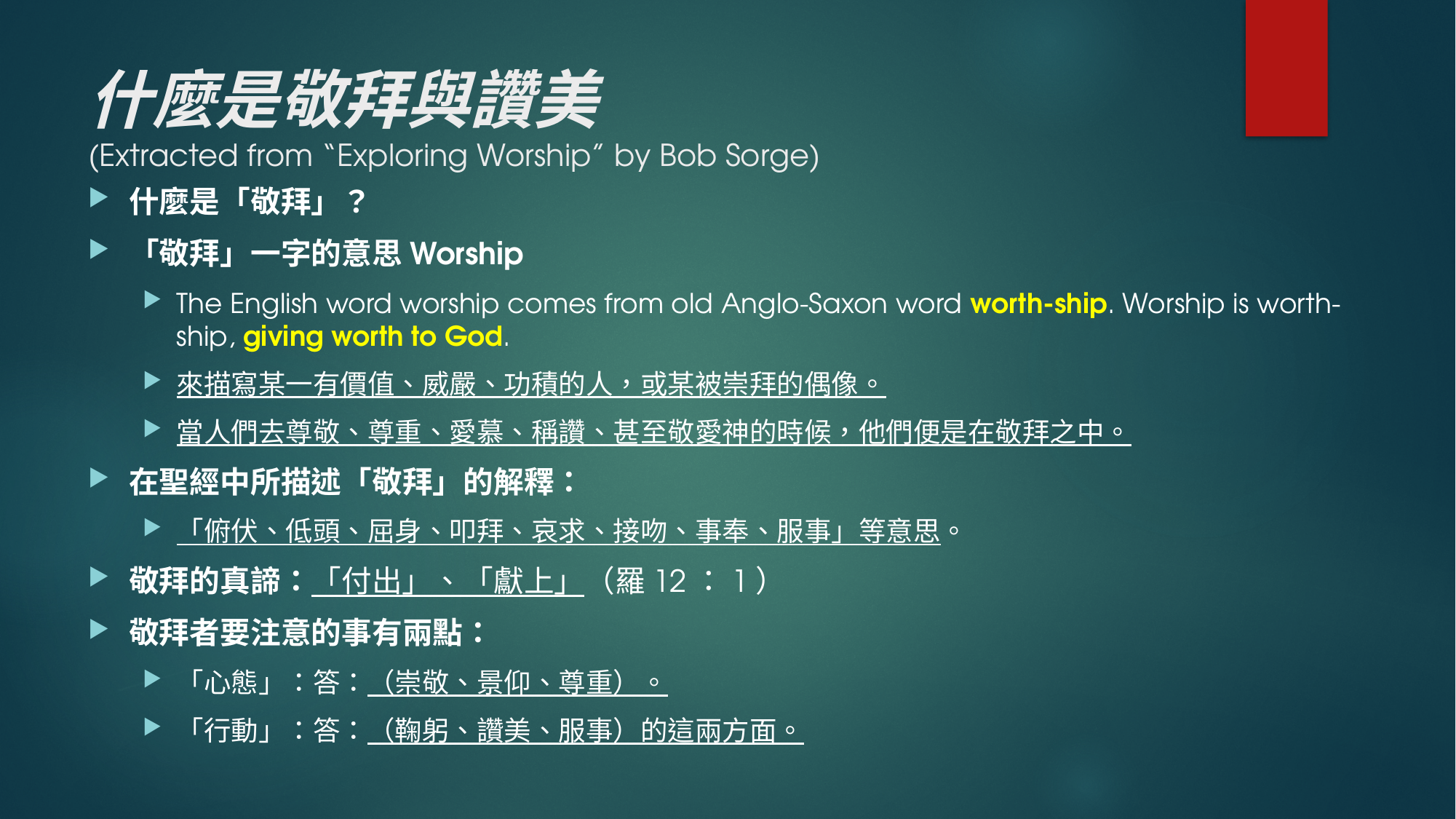

# 什麼是敬拜與讚美 (Extracted from “Exploring Worship” by Bob Sorge)
什麼是「敬拜」？
「敬拜」一字的意思Worship
The English word worship comes from old Anglo-Saxon word worth-ship. Worship is worth-ship, giving worth to God.
來描寫某一有價值、威嚴、功積的人，或某被崇拜的偶像。
當人們去尊敬、尊重、愛慕、稱讚、甚至敬愛神的時候，他們便是在敬拜之中。
在聖經中所描述「敬拜」的解釋：
「俯伏、低頭、屈身、叩拜、哀求、接吻、事奉、服事」等意思。
敬拜的真諦：「付出」、「獻上」（羅12：1）
敬拜者要注意的事有兩點：
「心態」：答：（崇敬、景仰、尊重）。
「行動」：答：（鞠躬、讚美、服事）的這兩方面。